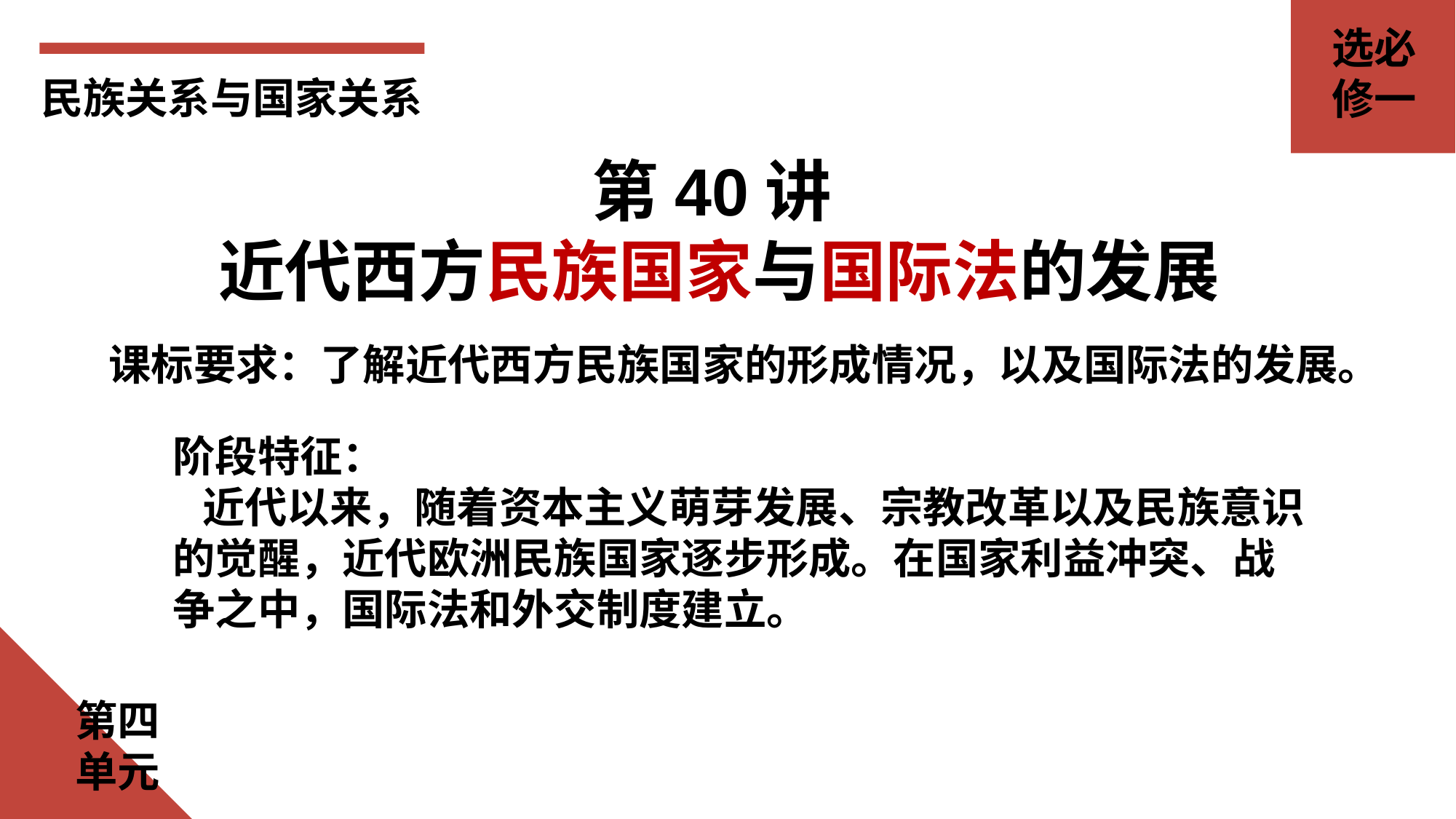

选必
修一

民族关系与国家关系
第40讲
近代西方民族国家与国际法的发展
课标要求：了解近代西方民族国家的形成情况，以及国际法的发展。
阶段特征：
  近代以来，随着资本主义萌芽发展、宗教改革以及民族意识的觉醒，近代欧洲民族国家逐步形成。在国家利益冲突、战争之中，国际法和外交制度建立。

第四
单元